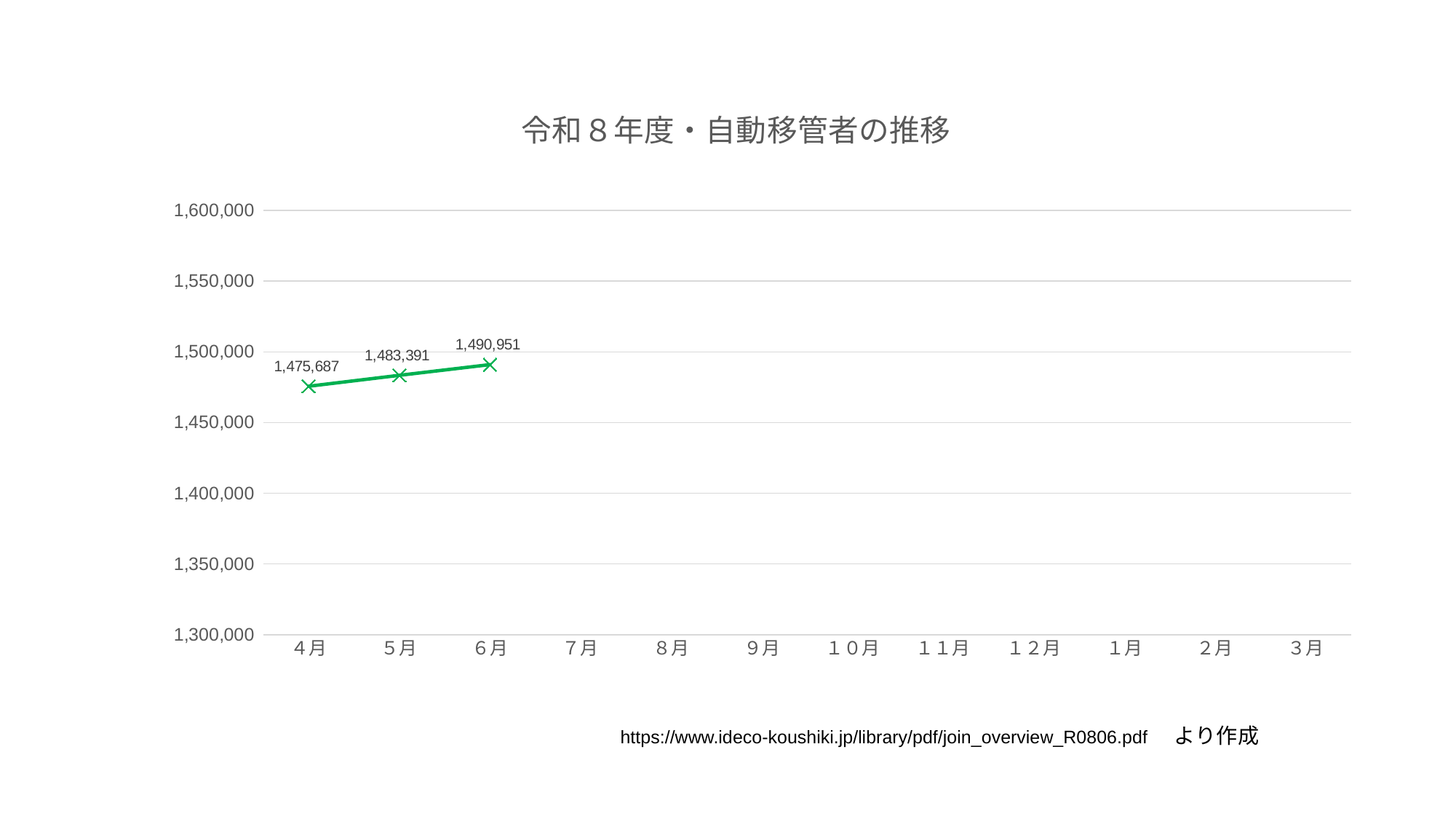

### Chart: 令和８年度・自動移管者の推移

| Category | 自動移管者 |
|---|---|
| ４月 | 1475687.0 |
| ５月 | 1483391.0 |
| ６月 | 1490951.0 |
| ７月 | None |
| ８月 | None |
| ９月 | None |
| １０月 | None |
| １１月 | None |
| １２月 | None |
| １月 | None |
| ２月 | None |
| ３月 | None |
https://www.ideco-koushiki.jp/library/pdf/join_overview_R0806.pdf　より作成